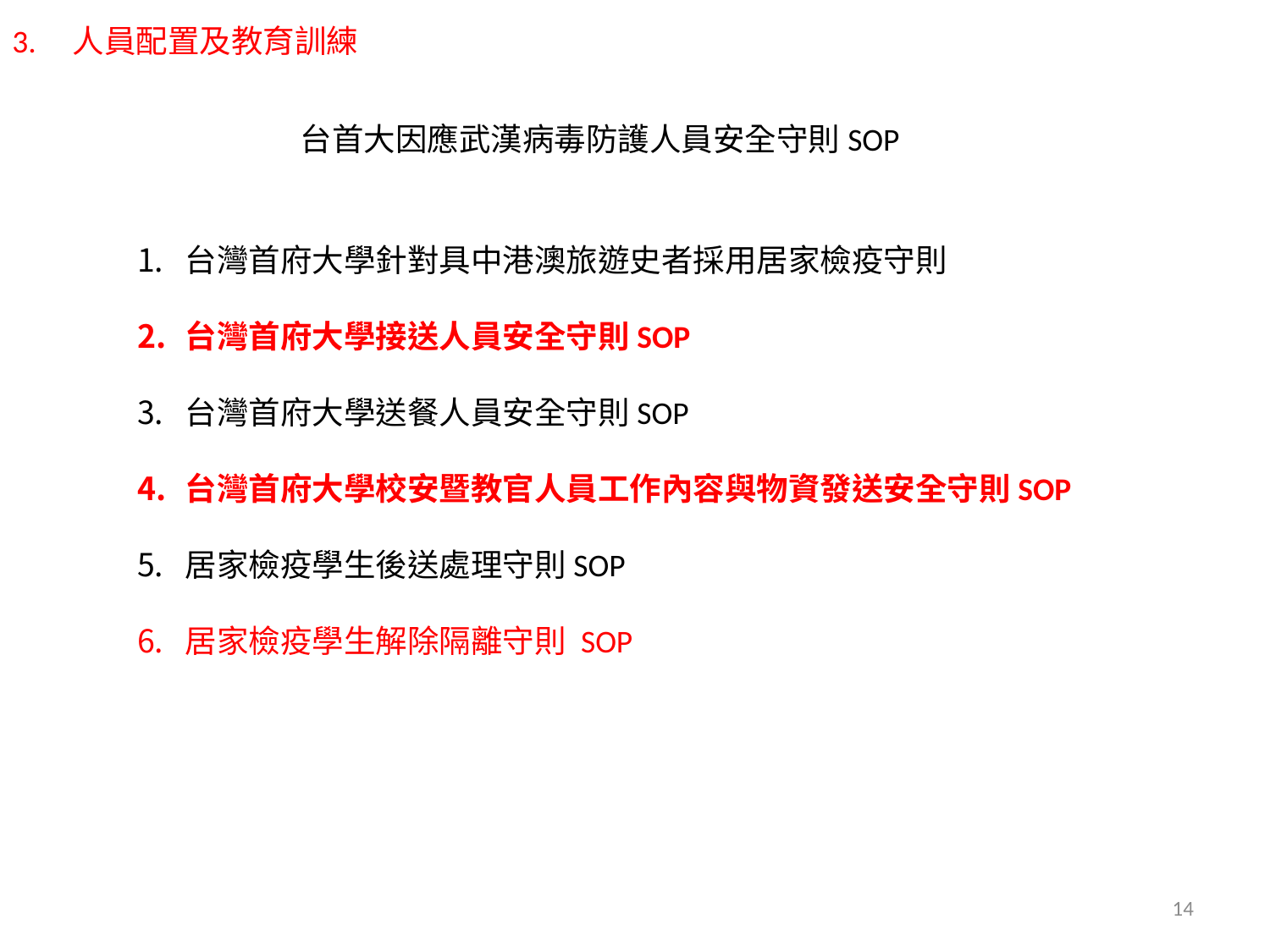

3.    人員配置及教育訓練
台首大因應武漢病毒防護人員安全守則SOP
台灣首府大學針對具中港澳旅遊史者採用居家檢疫守則
台灣首府大學接送人員安全守則SOP
台灣首府大學送餐人員安全守則SOP
台灣首府大學校安暨教官人員工作內容與物資發送安全守則SOP
居家檢疫學生後送處理守則SOP
居家檢疫學生解除隔離守則 SOP
14